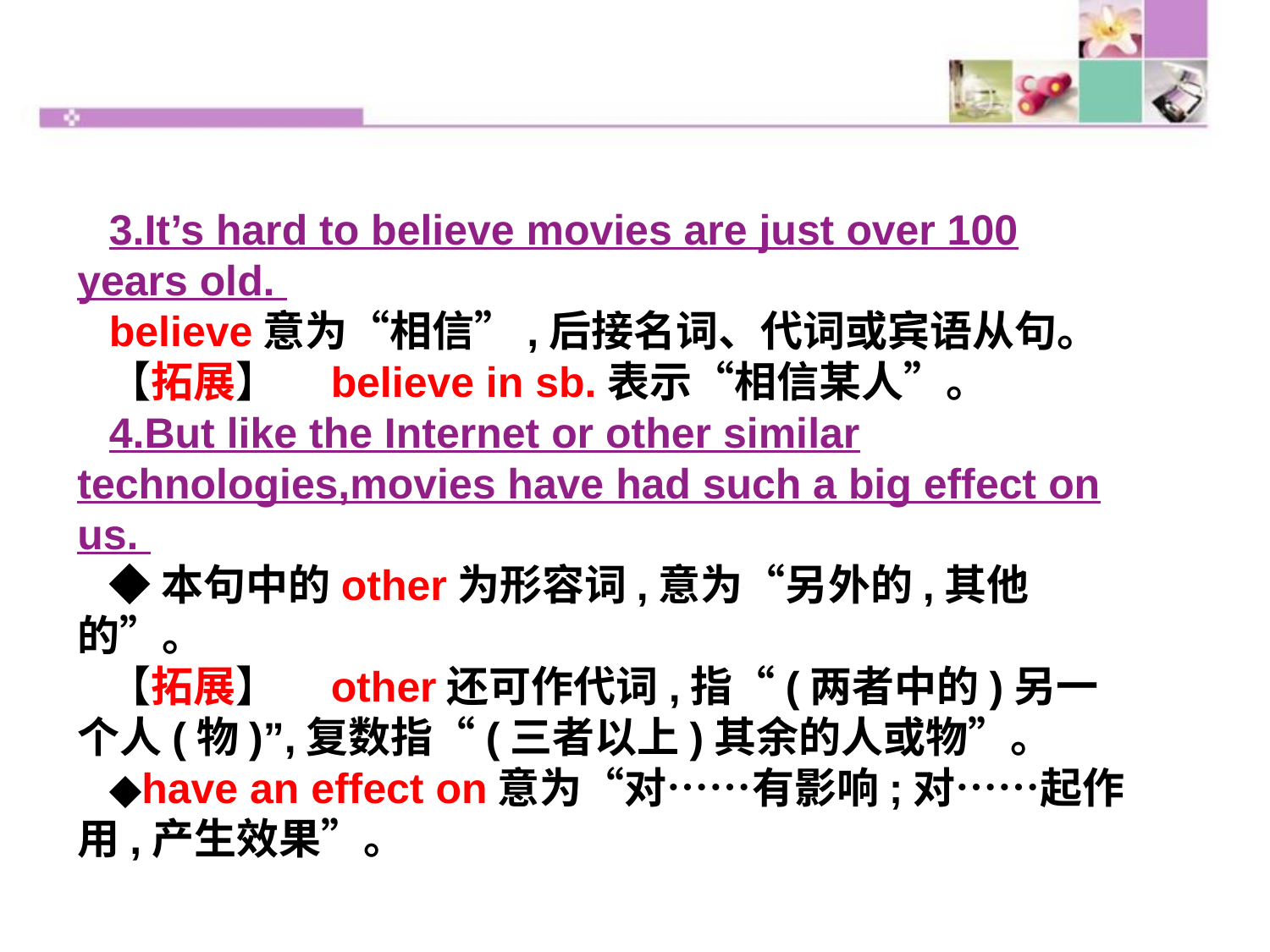

3.It’s hard to believe movies are just over 100 years old.
believe意为“相信”,后接名词、代词或宾语从句。
【拓展】　believe in sb.表示“相信某人”。
4.But like the Internet or other similar technologies,movies have had such a big effect on us.
◆本句中的other为形容词,意为“另外的,其他的”。
【拓展】　other还可作代词,指“(两者中的)另一个人(物)”,复数指“(三者以上)其余的人或物”。
◆have an effect on意为“对……有影响;对……起作用,产生效果”。